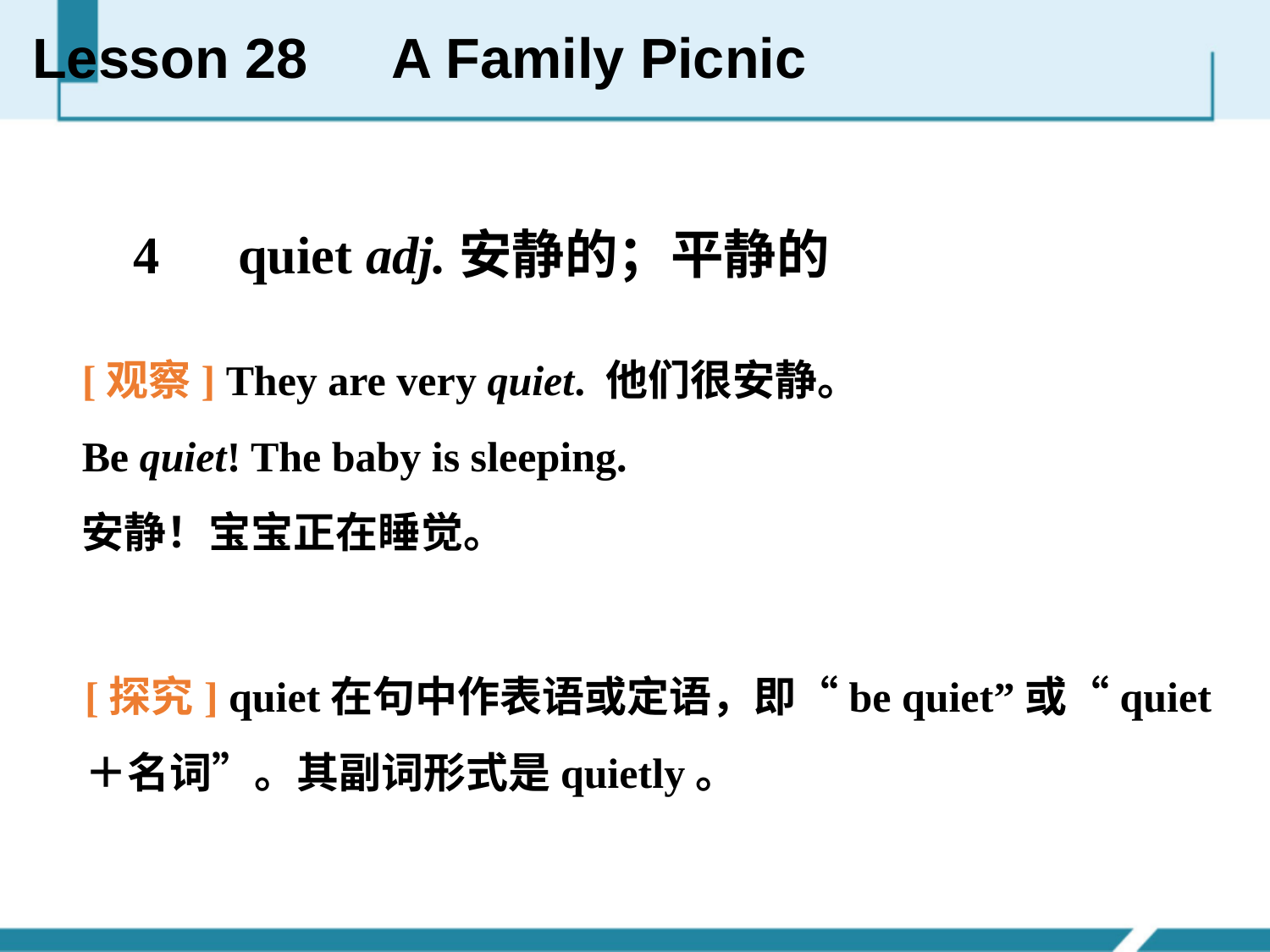

Lesson 28　A Family Picnic
　4　quiet adj.安静的；平静的
[观察] They are very quiet. 他们很安静。
Be quiet! The baby is sleeping.
安静！宝宝正在睡觉。
[探究] quiet在句中作表语或定语，即“be quiet”或“quiet＋名词”。其副词形式是quietly。